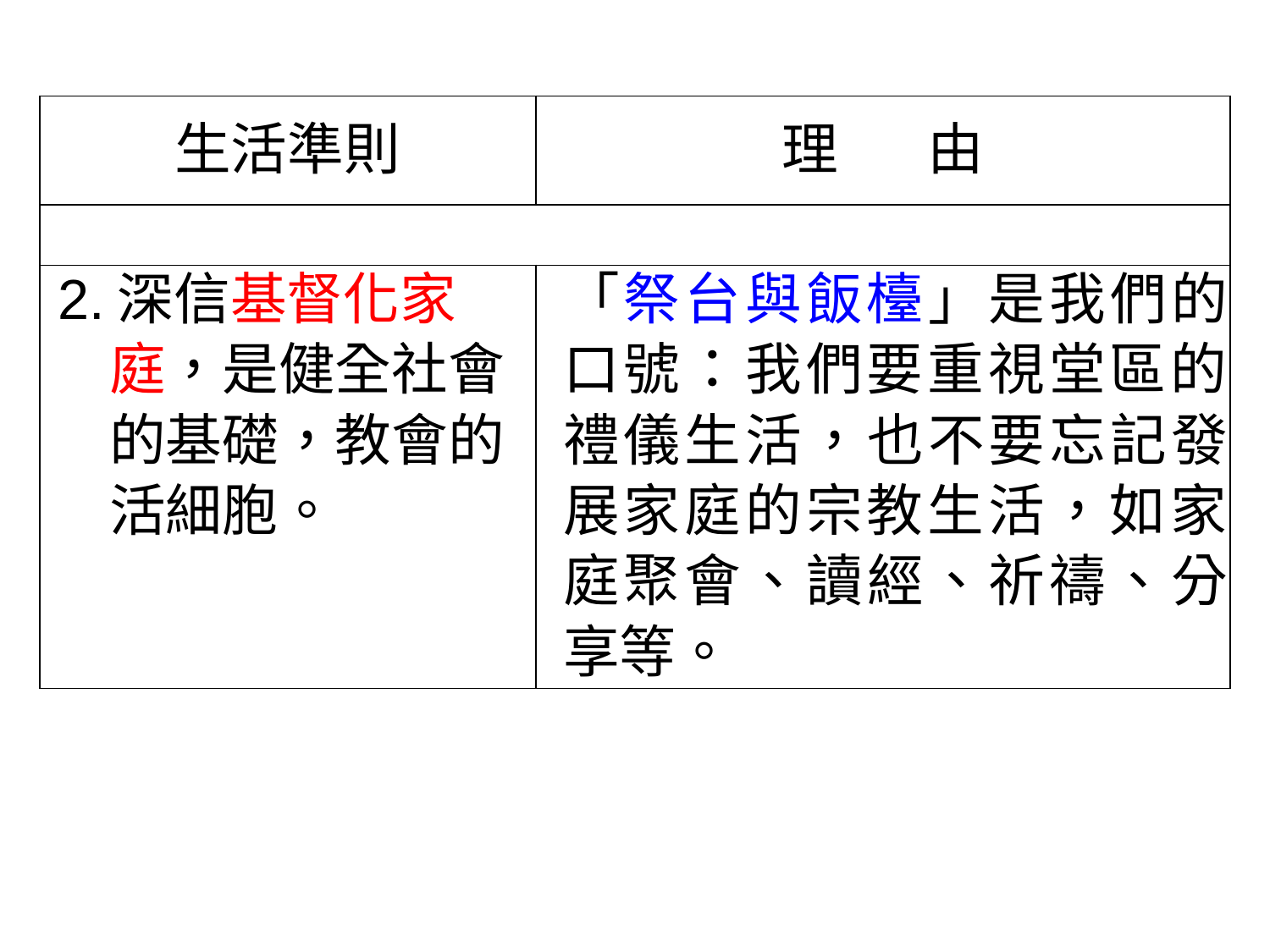

| 生活準則 | 理 由 |
| --- | --- |
|  |  |
| 2.深信基督化家 庭，是健全社會 的基礎，教會的 活細胞。 | 「祭台與飯檯」是我們的口號：我們要重視堂區的禮儀生活，也不要忘記發展家庭的宗教生活，如家庭聚會、讀經、祈禱、分享等。 |